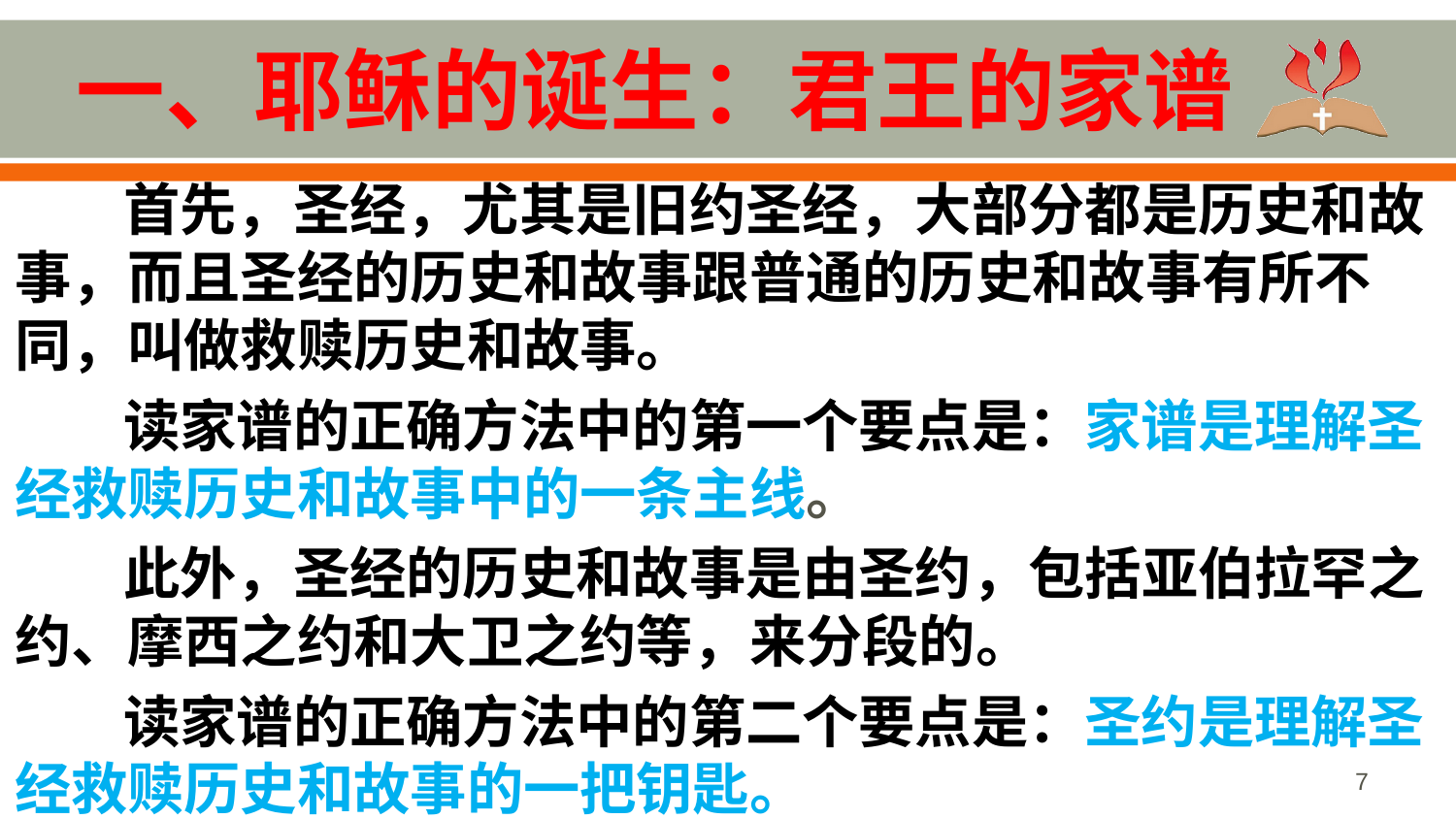

# 一、耶稣的诞生：君王的家谱
首先，圣经，尤其是旧约圣经，大部分都是历史和故事，而且圣经的历史和故事跟普通的历史和故事有所不同，叫做救赎历史和故事。
读家谱的正确方法中的第一个要点是：家谱是理解圣经救赎历史和故事中的一条主线。
此外，圣经的历史和故事是由圣约，包括亚伯拉罕之约、摩西之约和大卫之约等，来分段的。
读家谱的正确方法中的第二个要点是：圣约是理解圣经救赎历史和故事的一把钥匙。

7